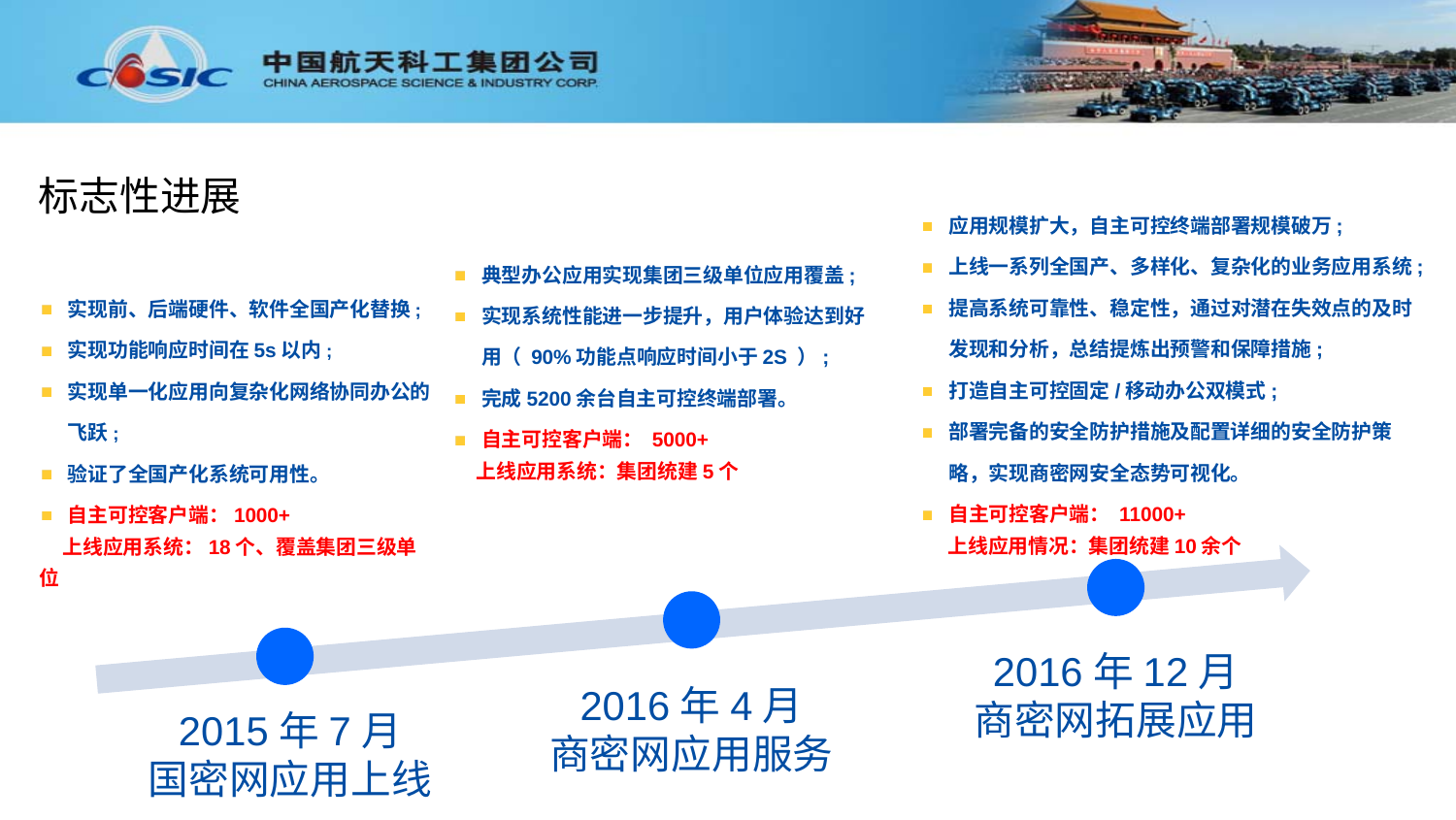

标志性进展
应用规模扩大，自主可控终端部署规模破万;
上线一系列全国产、多样化、复杂化的业务应用系统;
提高系统可靠性、稳定性，通过对潜在失效点的及时发现和分析，总结提炼出预警和保障措施;
打造自主可控固定/移动办公双模式;
部署完备的安全防护措施及配置详细的安全防护策略，实现商密网安全态势可视化。
自主可控客户端： 11000+
     上线应用情况：集团统建10余个
典型办公应用实现集团三级单位应用覆盖;
实现系统性能进一步提升，用户体验达到好用（ 90%功能点响应时间小于2S ）;
完成5200余台自主可控终端部署。
自主可控客户端： 5000+
    上线应用系统：集团统建5个
实现前、后端硬件、软件全国产化替换;
实现功能响应时间在5s以内;
实现单一化应用向复杂化网络协同办公的飞跃;
验证了全国产化系统可用性。
自主可控客户端：1000+
    上线应用系统：18个、覆盖集团三级单位

2016年12月
商密网拓展应用
2016年4月
商密网应用服务
2015年7月
国密网应用上线